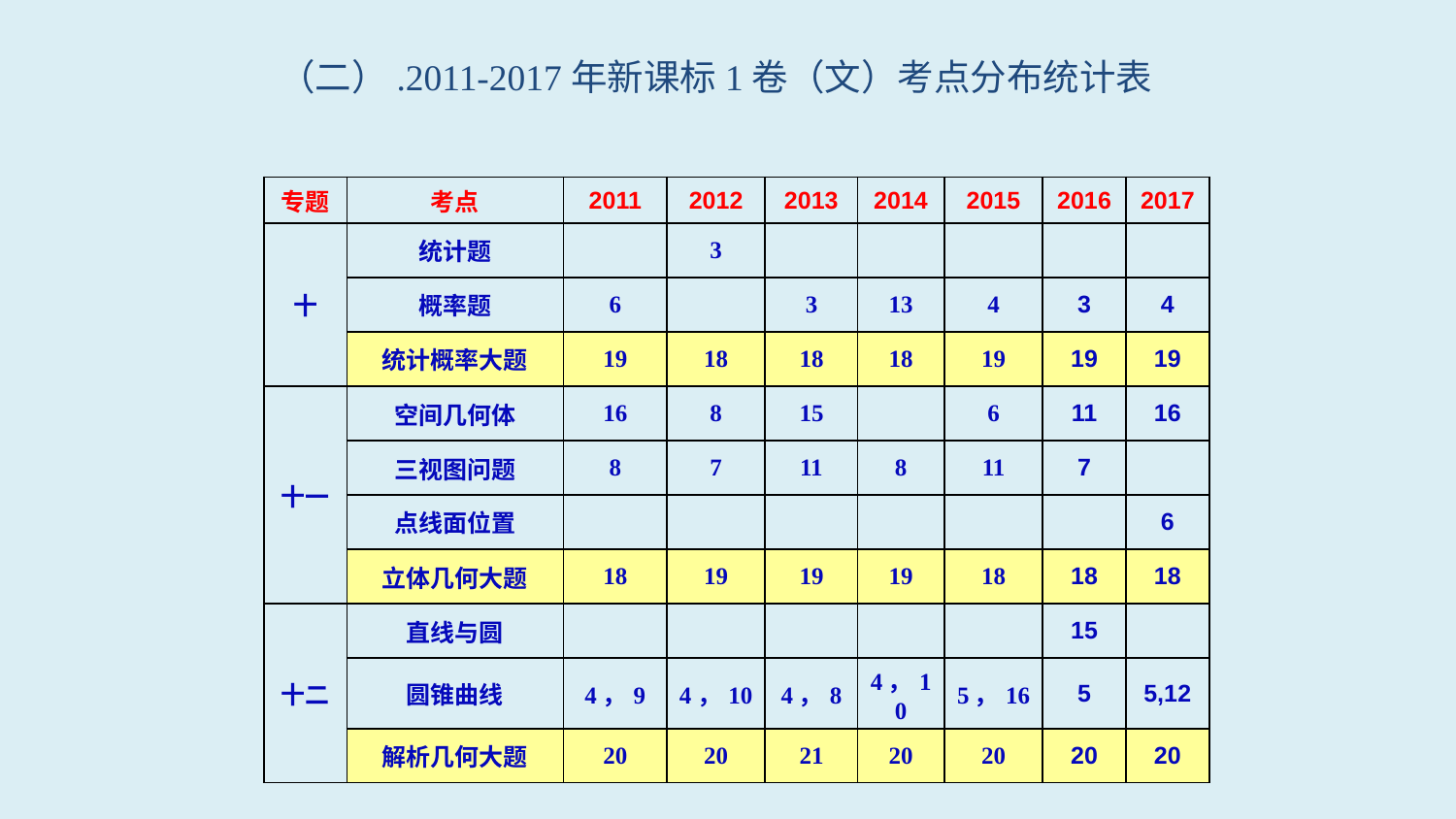

（二）.2011-2017年新课标1卷（文）考点分布统计表
| 专题 | 考点 | 2011 | 2012 | 2013 | 2014 | 2015 | 2016 | 2017 |
| --- | --- | --- | --- | --- | --- | --- | --- | --- |
| 十 | 统计题 |  | 3 |  |  |  |  |  |
|  | 概率题 | 6 |  | 3 | 13 | 4 | 3 | 4 |
|  | 统计概率大题 | 19 | 18 | 18 | 18 | 19 | 19 | 19 |
| 十一 | 空间几何体 | 16 | 8 | 15 |  | 6 | 11 | 16 |
|  | 三视图问题 | 8 | 7 | 11 | 8 | 11 | 7 |  |
|  | 点线面位置 |  |  |  |  |  |  | 6 |
|  | 立体几何大题 | 18 | 19 | 19 | 19 | 18 | 18 | 18 |
| 十二 | 直线与圆 |  |  |  |  |  | 15 |  |
|  | 圆锥曲线 | 4，9 | 4，10 | 4，8 | 4，10 | 5，16 | 5 | 5,12 |
|  | 解析几何大题 | 20 | 20 | 21 | 20 | 20 | 20 | 20 |